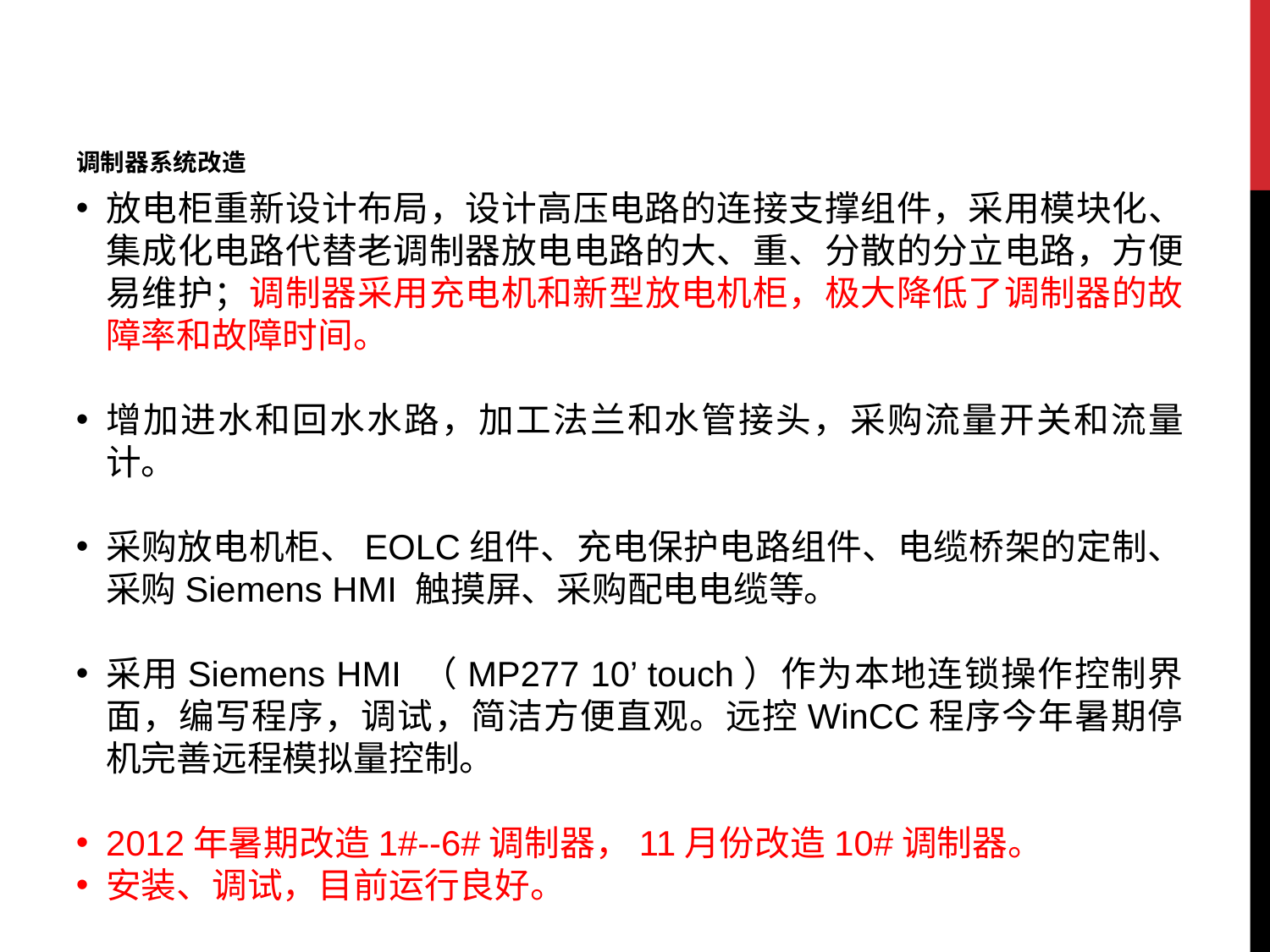

# 调制器系统改造
放电柜重新设计布局，设计高压电路的连接支撑组件，采用模块化、集成化电路代替老调制器放电电路的大、重、分散的分立电路，方便易维护；调制器采用充电机和新型放电机柜，极大降低了调制器的故障率和故障时间。

增加进水和回水水路，加工法兰和水管接头，采购流量开关和流量计。

采购放电机柜、EOLC组件、充电保护电路组件、电缆桥架的定制、采购Siemens HMI 触摸屏、采购配电电缆等。

采用Siemens HMI （MP277 10’ touch）作为本地连锁操作控制界面，编写程序，调试，简洁方便直观。远控WinCC程序今年暑期停机完善远程模拟量控制。

2012年暑期改造1#--6#调制器，11月份改造10#调制器。
安装、调试，目前运行良好。